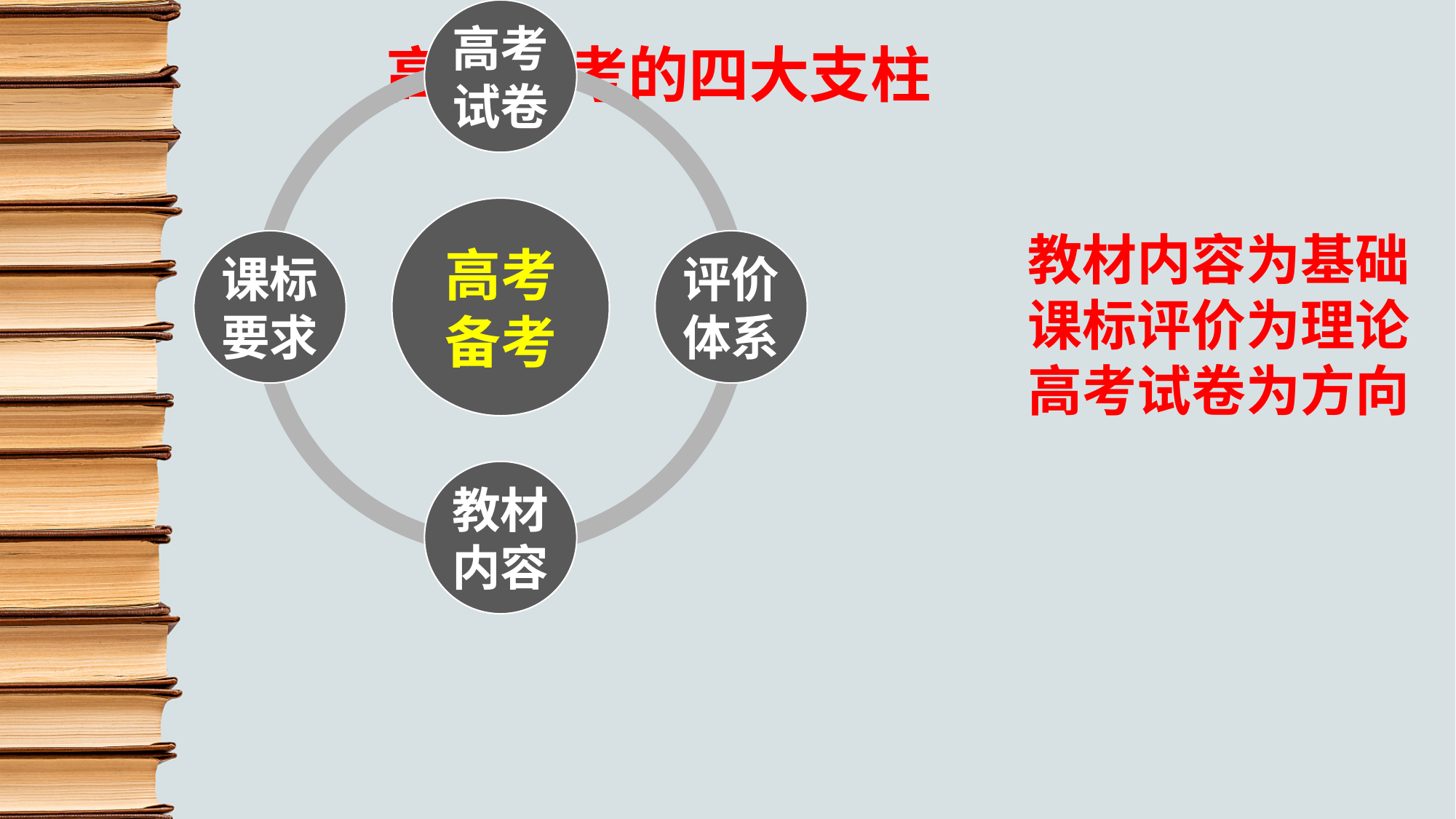

高考备考的四大支柱
高考备考
高考试卷
评价体系
教材内容
课标要求
教材内容为基础
课标评价为理论
高考试卷为方向